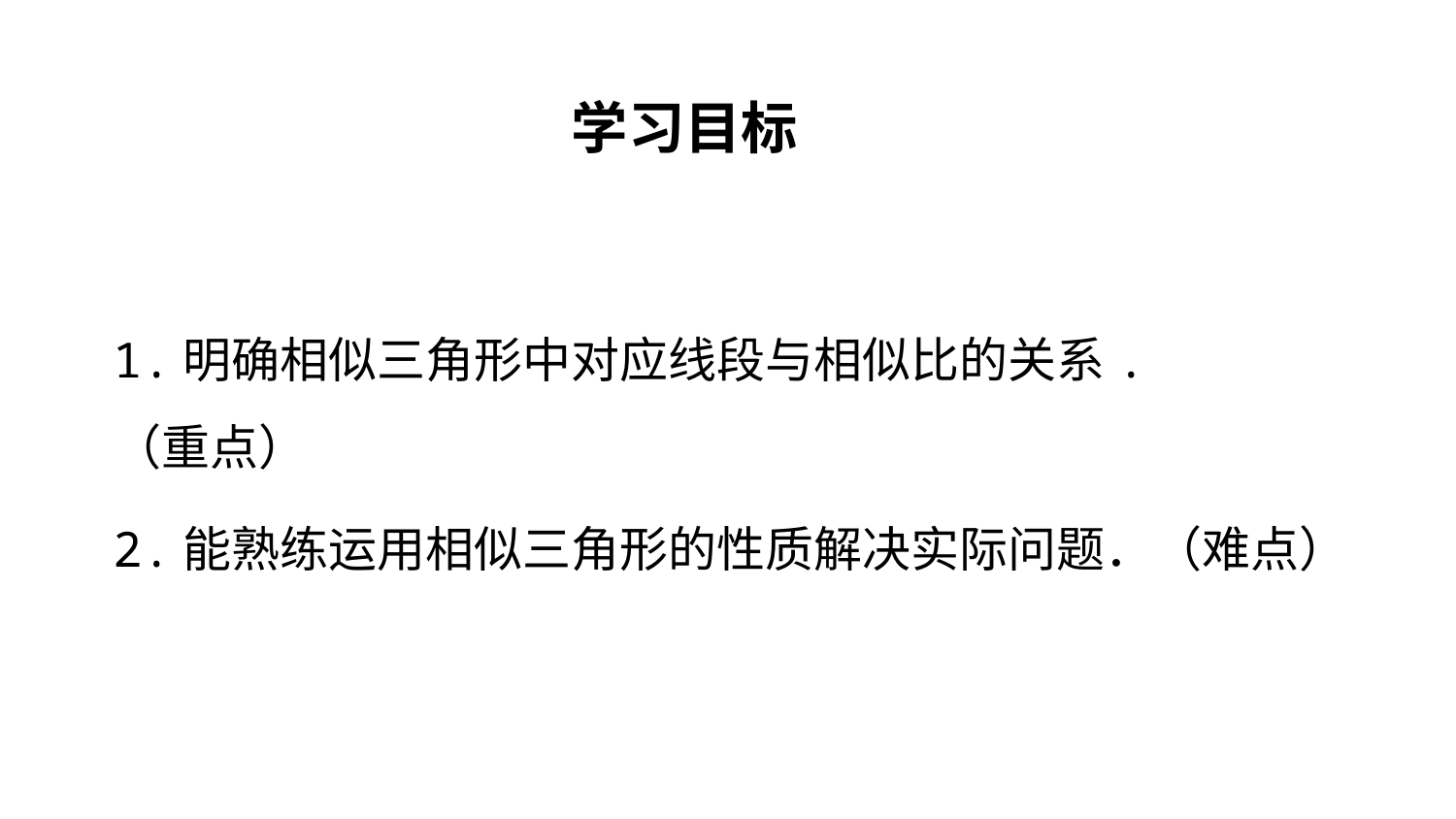

学习目标
1.明确相似三角形中对应线段与相似比的关系.
（重点）
2.能熟练运用相似三角形的性质解决实际问题．（难点）